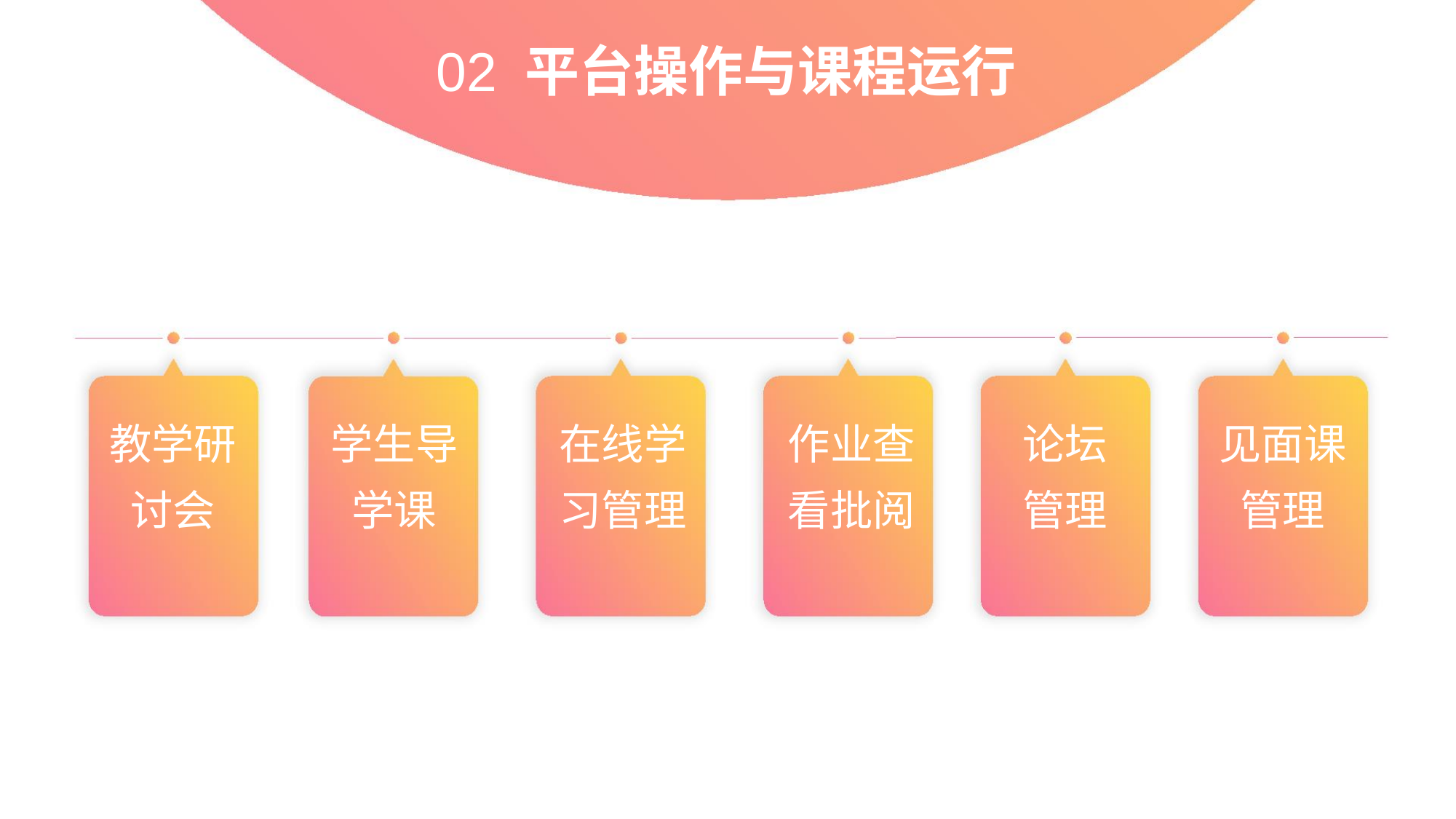

02 平台操作与课程运行
教学研 学生导 在线学 作业查
讨会 学课 习管理 看批阅
论坛
管理
见面课
管理